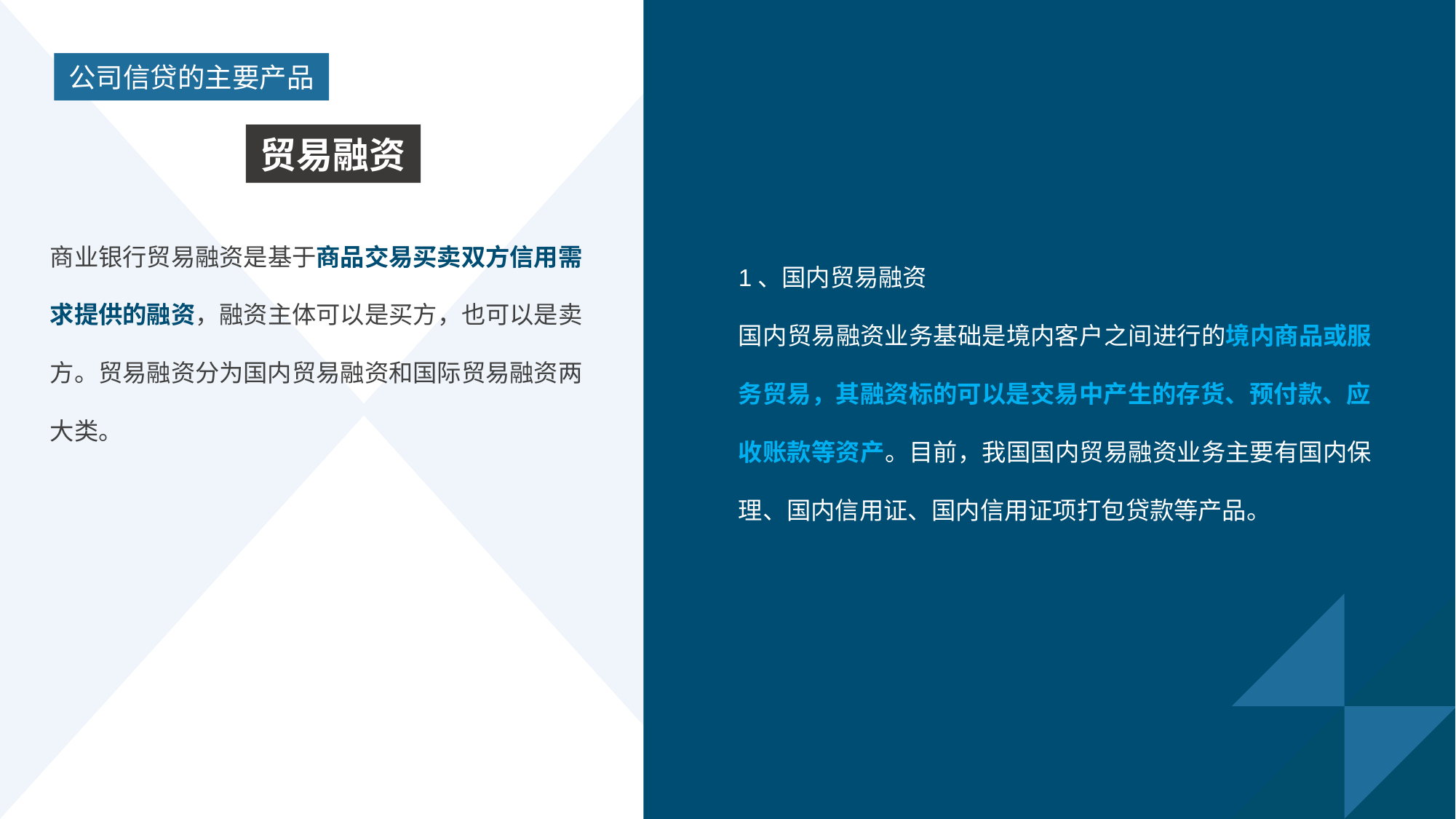

公司信贷的主要产品
贸易融资
商业银行贸易融资是基于商品交易买卖双方信用需求提供的融资，融资主体可以是买方，也可以是卖方。贸易融资分为国内贸易融资和国际贸易融资两大类。
1、国内贸易融资
国内贸易融资业务基础是境内客户之间进行的境内商品或服务贸易，其融资标的可以是交易中产生的存货、预付款、应收账款等资产。目前，我国国内贸易融资业务主要有国内保理、国内信用证、国内信用证项打包贷款等产品。